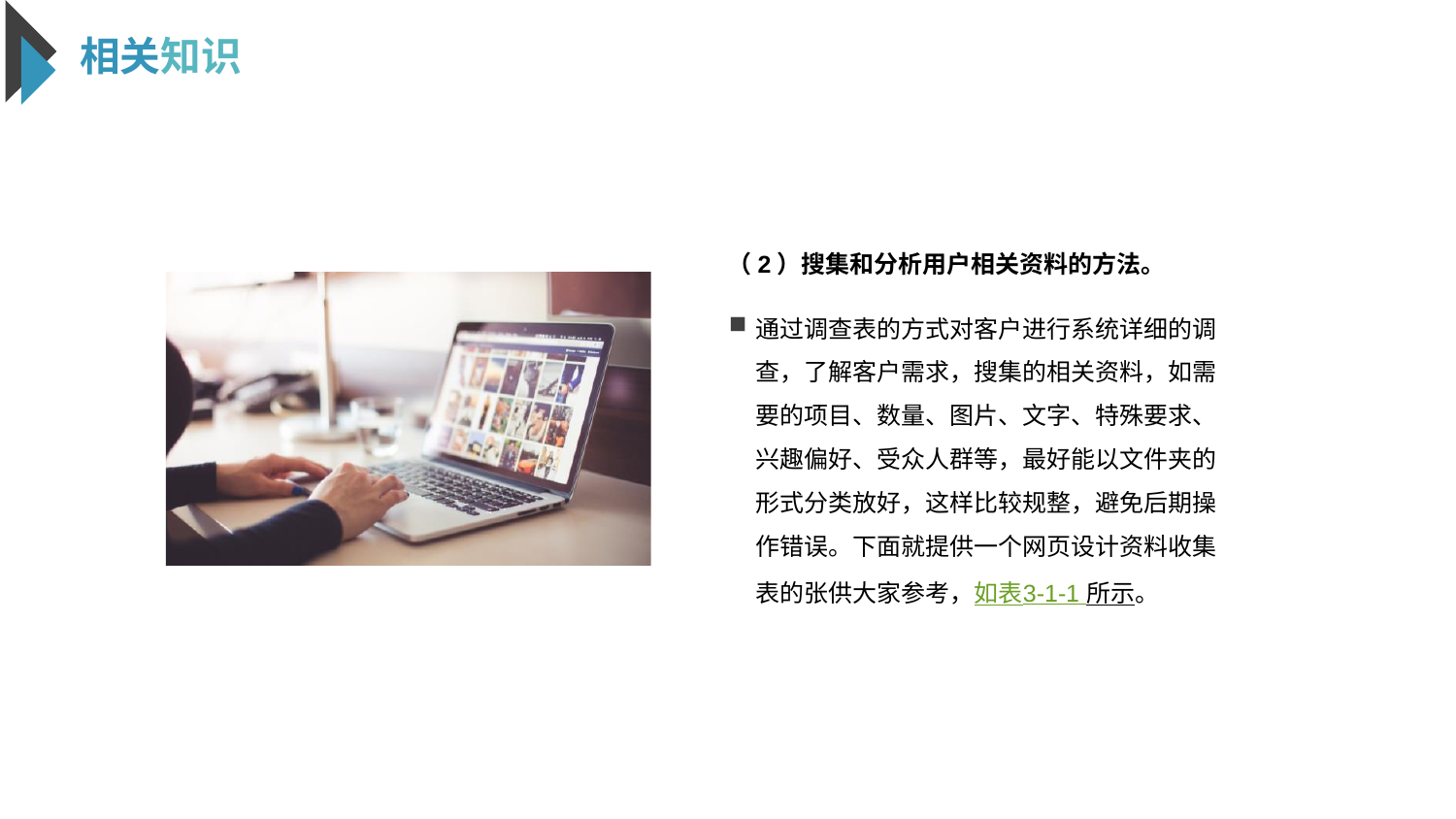

相关知识

（2）搜集和分析用户相关资料的方法。

通过调查表的方式对客户进行系统详细的调查，了解客户需求，搜集的相关资料，如需要的项目、数量、图片、文字、特殊要求、兴趣偏好、受众人群等，最好能以文件夹的形式分类放好，这样比较规整，避免后期操作错误。下面就提供一个网页设计资料收集表的张供大家参考，如表3-1-1 所示。